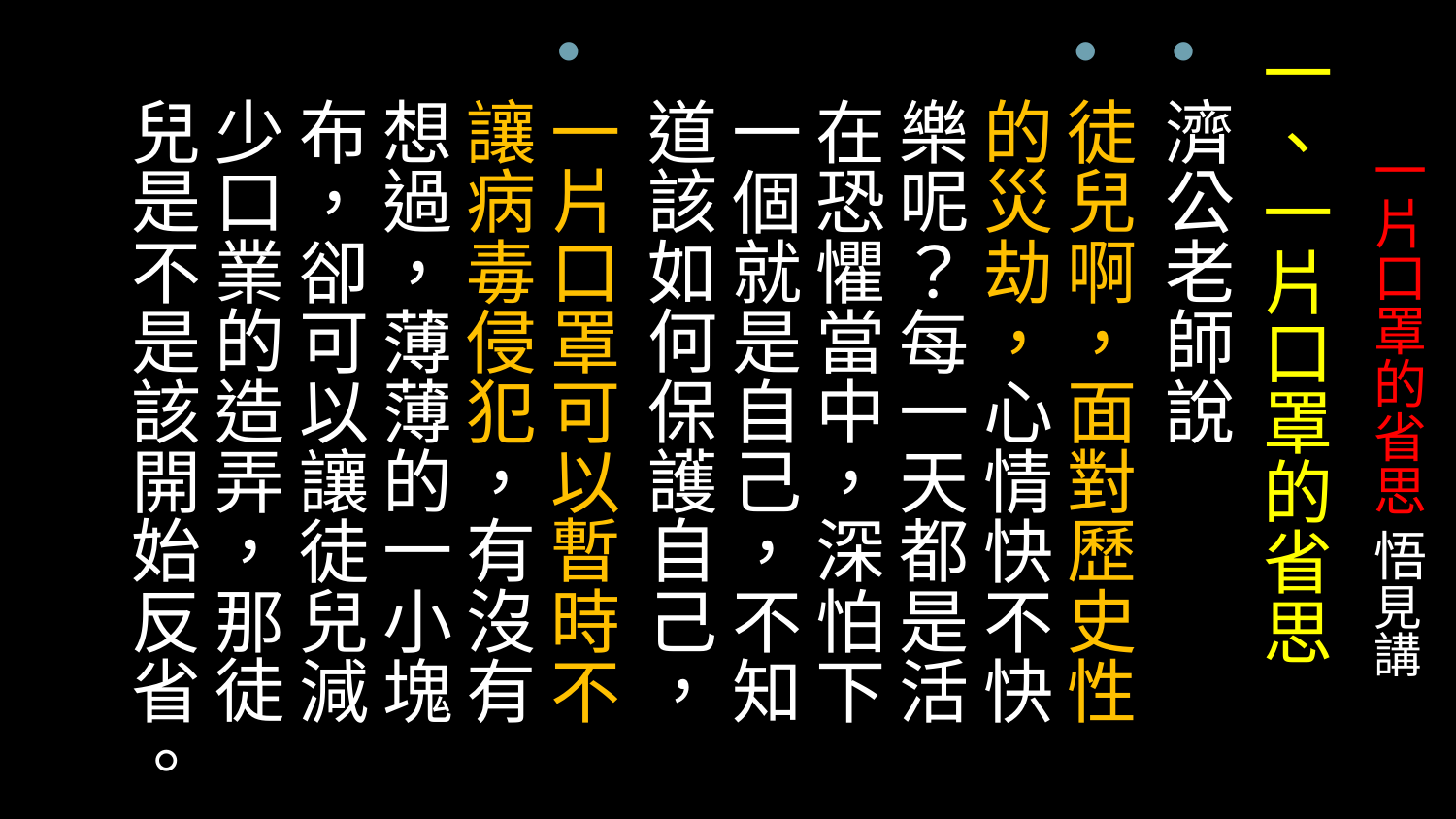

一、一片口罩的省思
濟公老師說
徒兒啊，面對歷史性的災劫，心情快不快樂呢？每一天都是活在恐懼當中，深怕下一個就是自己，不知道該如何保護自己，
一片口罩可以暫時不讓病毒侵犯，有沒有想過，薄薄的一小塊布，卻可以讓徒兒減少口業的造弄，那徒兒是不是該開始反省。

# 一片口罩的省思 悟見講